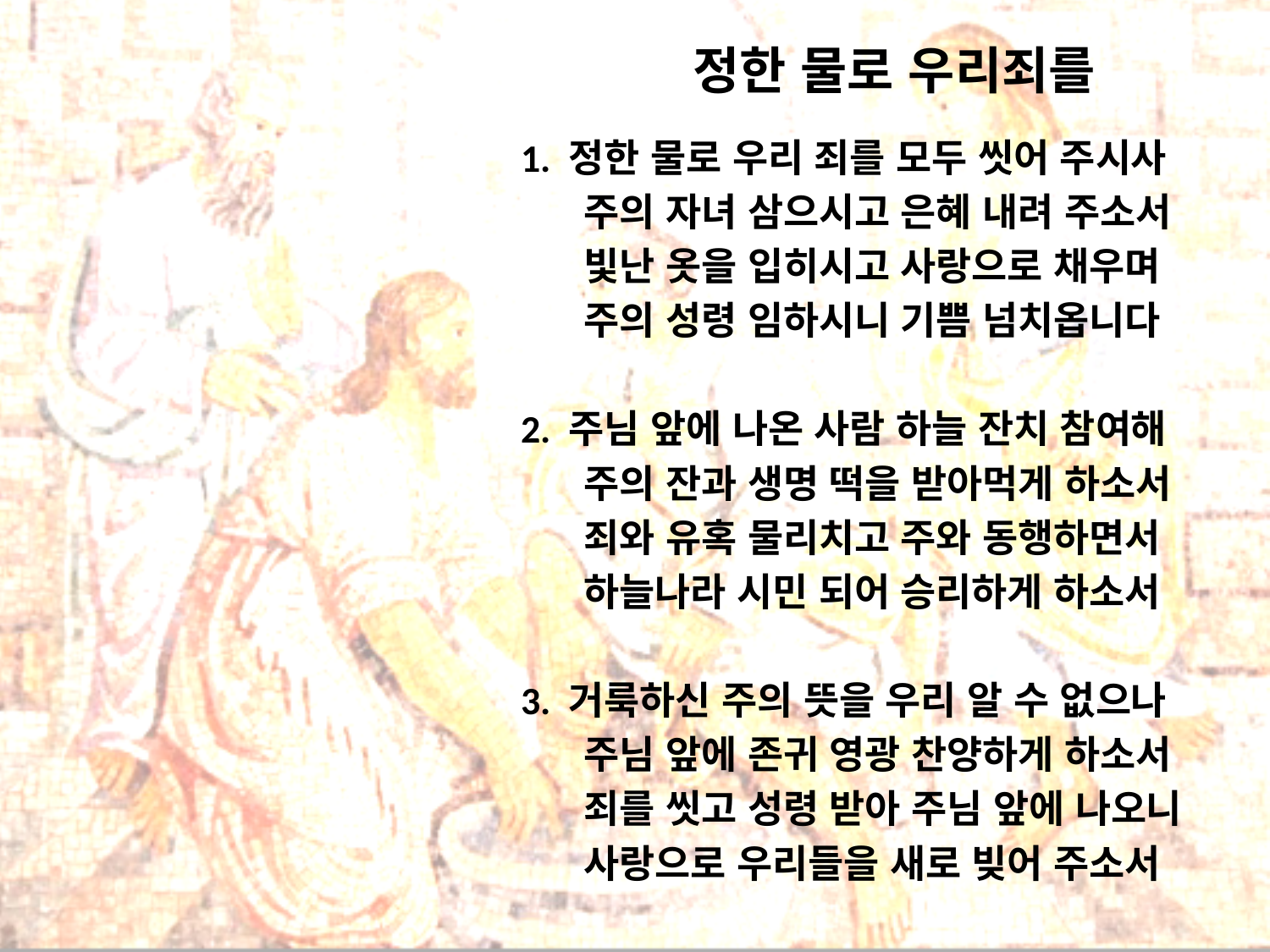

# 정한 물로 우리죄를
1. 정한 물로 우리 죄를 모두 씻어 주시사
     주의 자녀 삼으시고 은혜 내려 주소서
     빛난 옷을 입히시고 사랑으로 채우며
     주의 성령 임하시니 기쁨 넘치옵니다

2. 주님 앞에 나온 사람 하늘 잔치 참여해
     주의 잔과 생명 떡을 받아먹게 하소서
     죄와 유혹 물리치고 주와 동행하면서
     하늘나라 시민 되어 승리하게 하소서

3. 거룩하신 주의 뜻을 우리 알 수 없으나
     주님 앞에 존귀 영광 찬양하게 하소서
     죄를 씻고 성령 받아 주님 앞에 나오니
     사랑으로 우리들을 새로 빚어 주소서